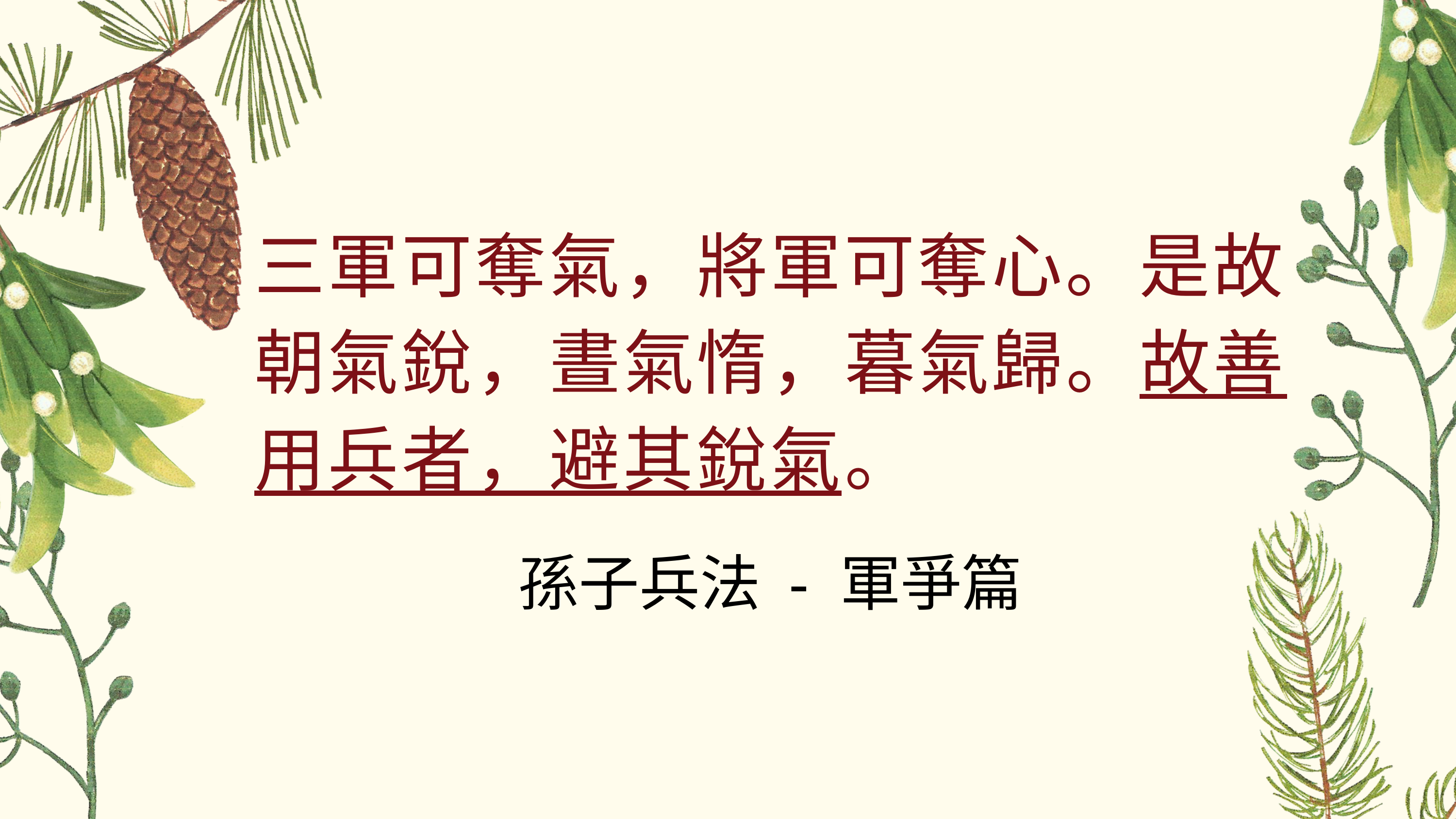

三軍可奪氣，將軍可奪心。是故朝氣銳，晝氣惰，暮氣歸。故善用兵者，避其銳氣。

孫子兵法 - 軍爭篇